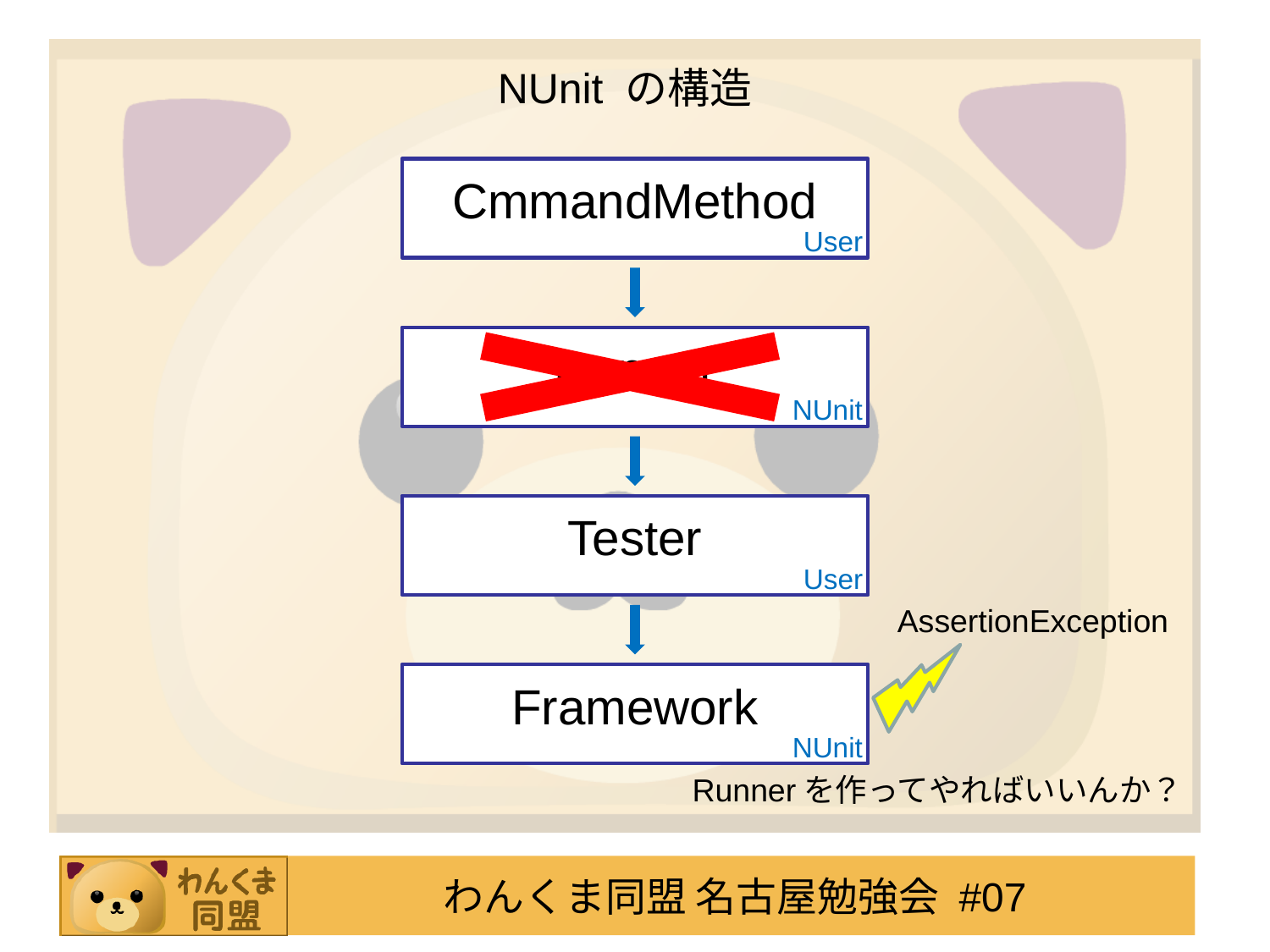

# NUnit の構造
CmmandMethod
User

Runner
NUnit

Tester
User
AssertionException

Framework
NUnit
Runnerを作ってやればいいんか？